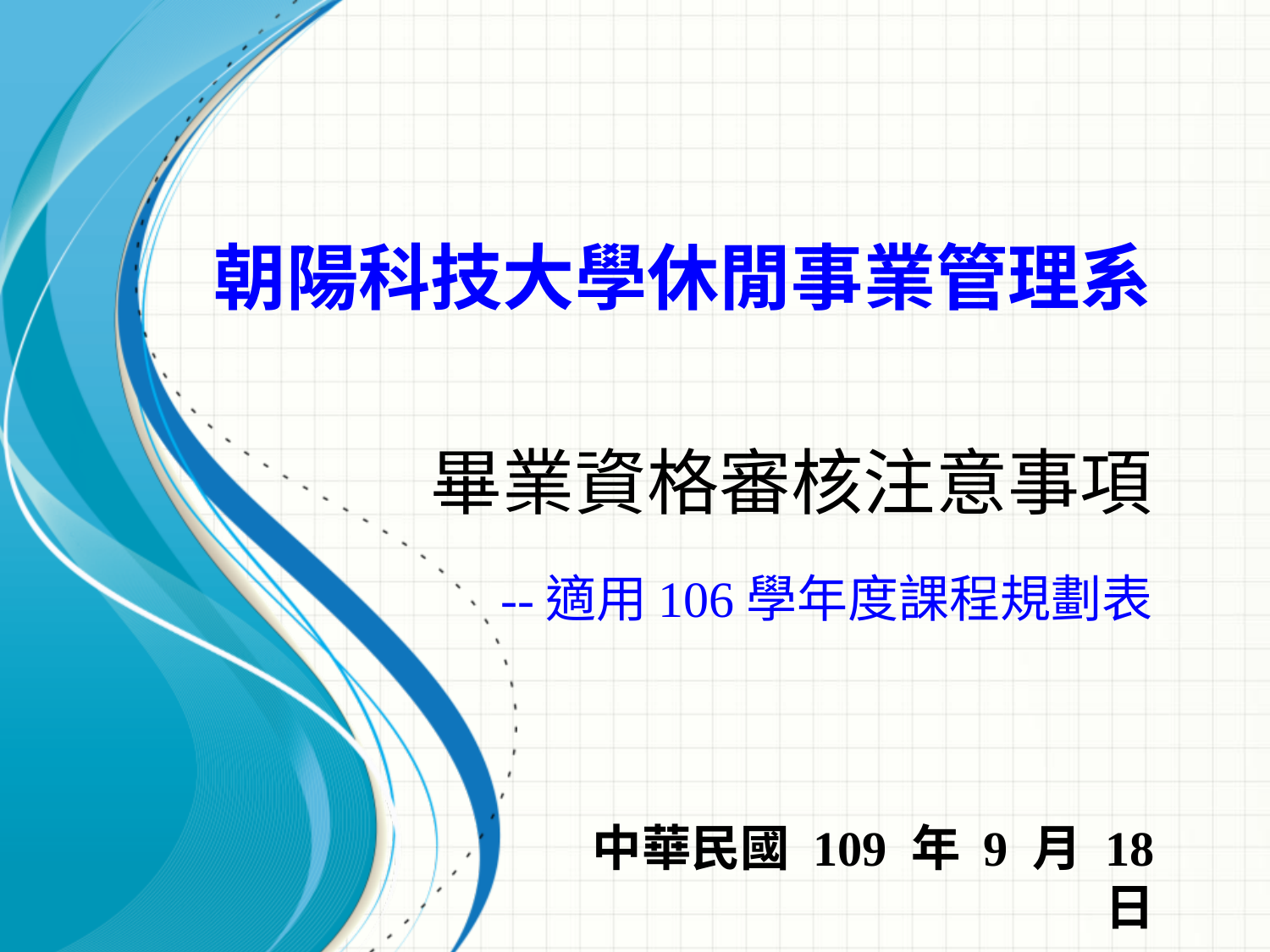

# 朝陽科技大學休閒事業管理系 畢業資格審核注意事項 --適用106學年度課程規劃表

中華民國 109 年 9 月 18 日